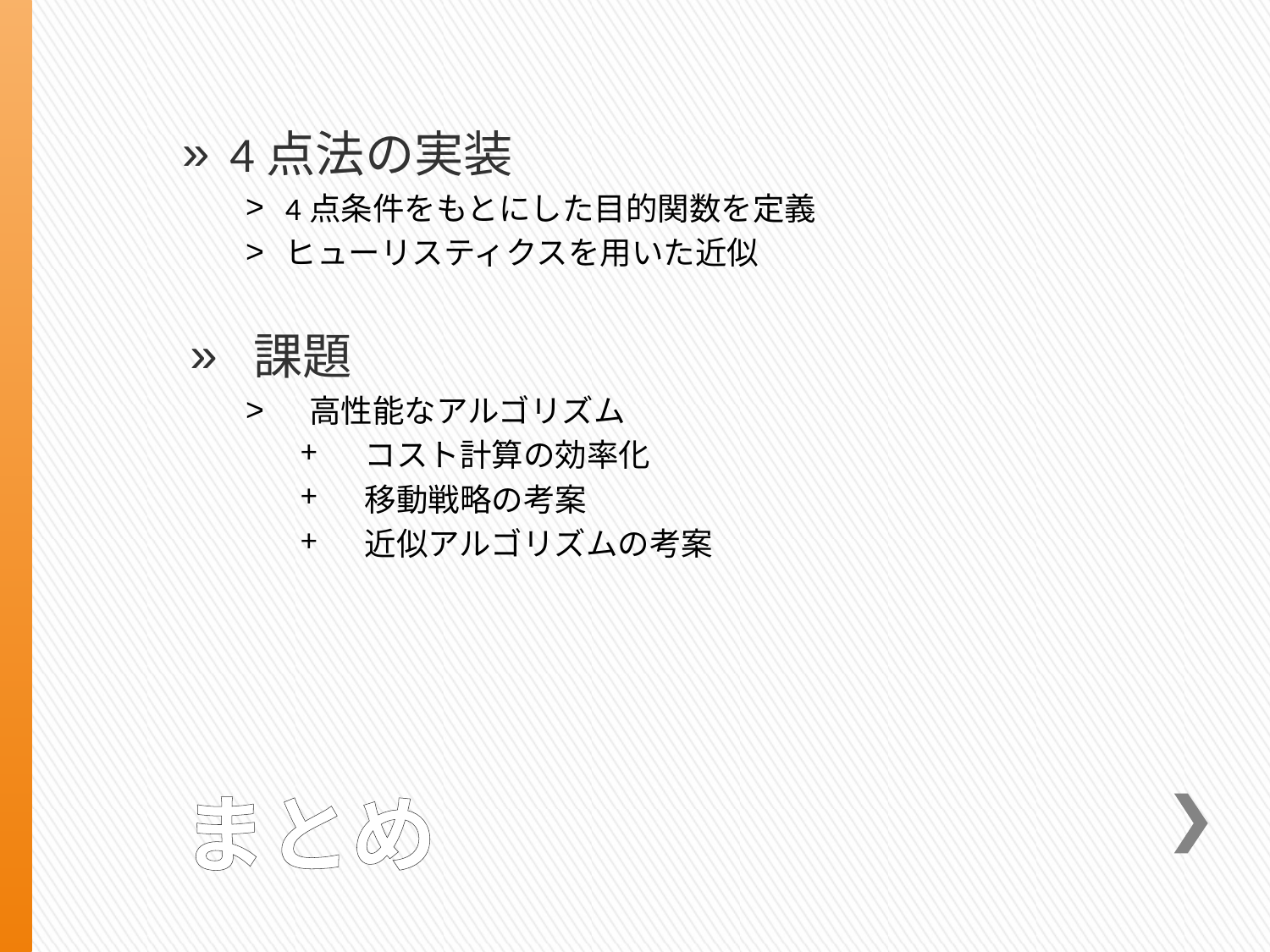

4点法の実装
4点条件をもとにした目的関数を定義
ヒューリスティクスを用いた近似

課題
高性能なアルゴリズム
コスト計算の効率化
移動戦略の考案
近似アルゴリズムの考案

# まとめ